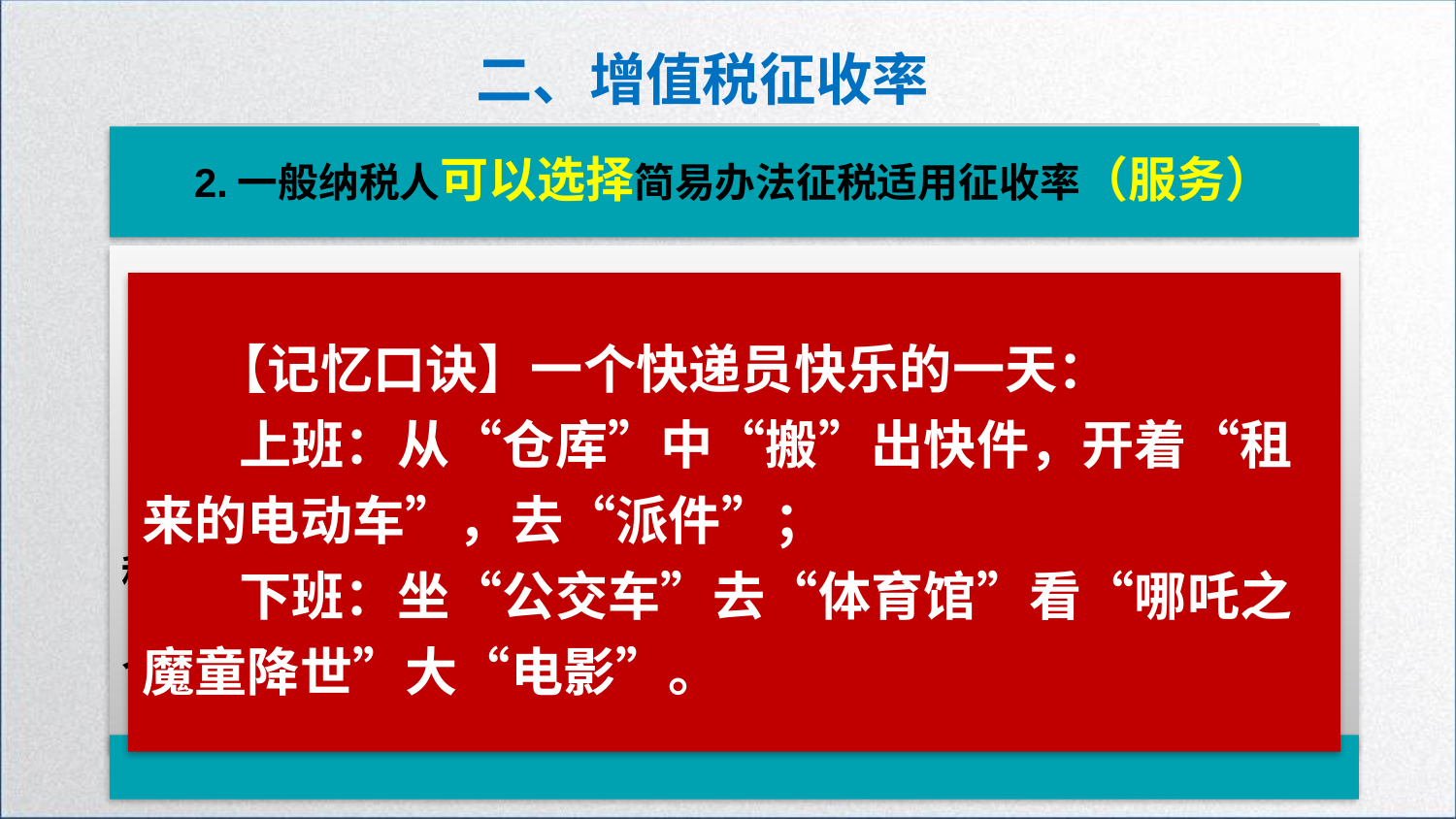

二、增值税征收率
2.一般纳税人可以选择简易办法征税适用征收率（服务）
（1）公共交通运输服务；
（2）动漫产品的设计、制作服务，以及在境内转让动漫版权；
（3）电影放映服务；（4）仓储服务；（5）装卸搬运服务；
（6）收派服务；        （7）文化体育服务；
（8）以营改增试点前取得的有形动产，提供的“有形动产经营租赁服务”；
（9）营改增试点前签订的，尚未执行完毕的“有形动产租赁”合同
【记忆口诀】一个快递员快乐的一天：
 上班：从“仓库”中“搬”出快件，开着“租来的电动车”，去“派件”；
 下班：坐“公交车”去“体育馆”看“哪吒之魔童降世”大“电影”。